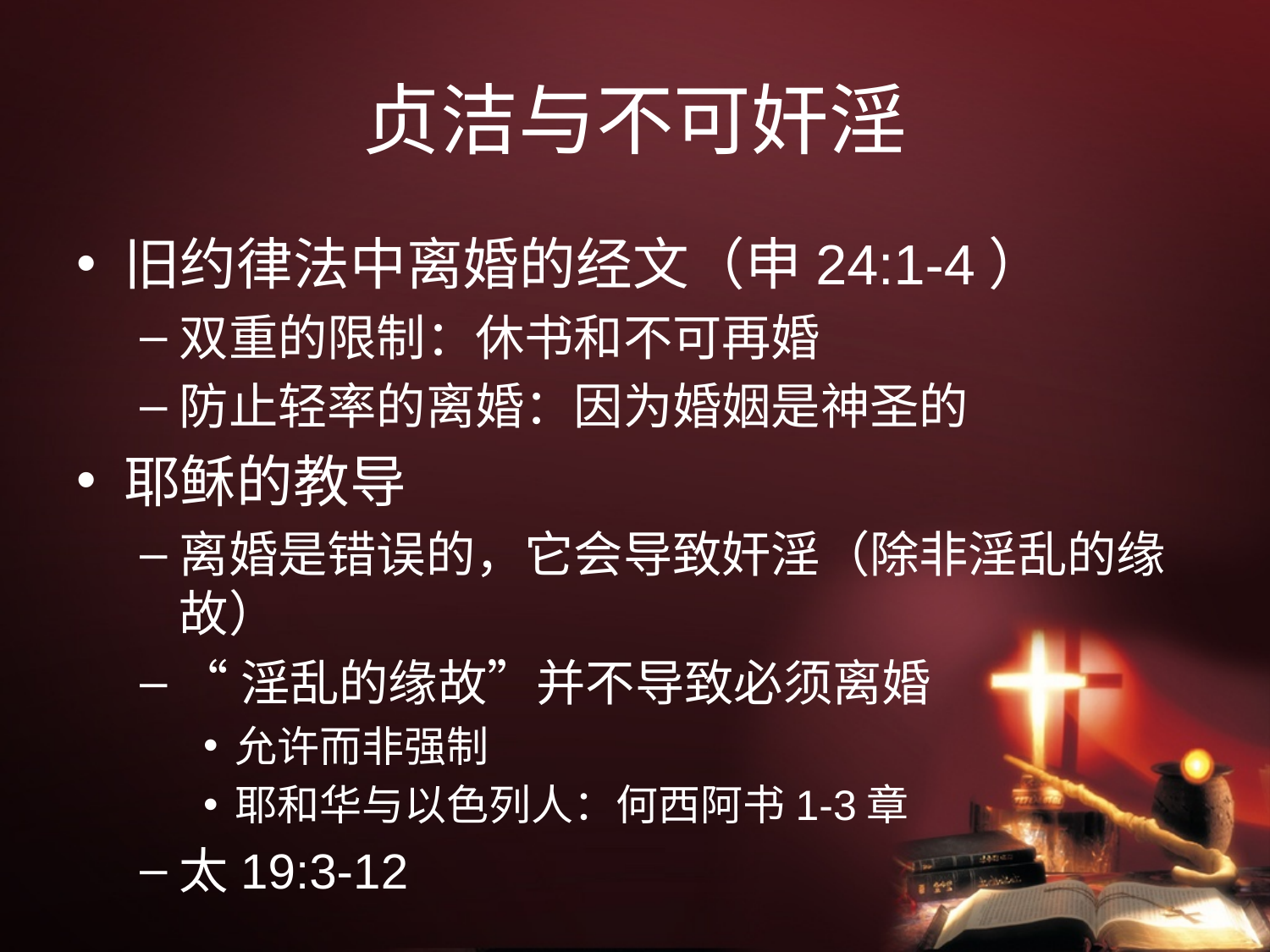

# 贞洁与不可奸淫
旧约律法中离婚的经文（申24:1-4）
双重的限制：休书和不可再婚
防止轻率的离婚：因为婚姻是神圣的
耶稣的教导
离婚是错误的，它会导致奸淫（除非淫乱的缘故）
“淫乱的缘故”并不导致必须离婚
允许而非强制
耶和华与以色列人：何西阿书1-3章
太19:3-12